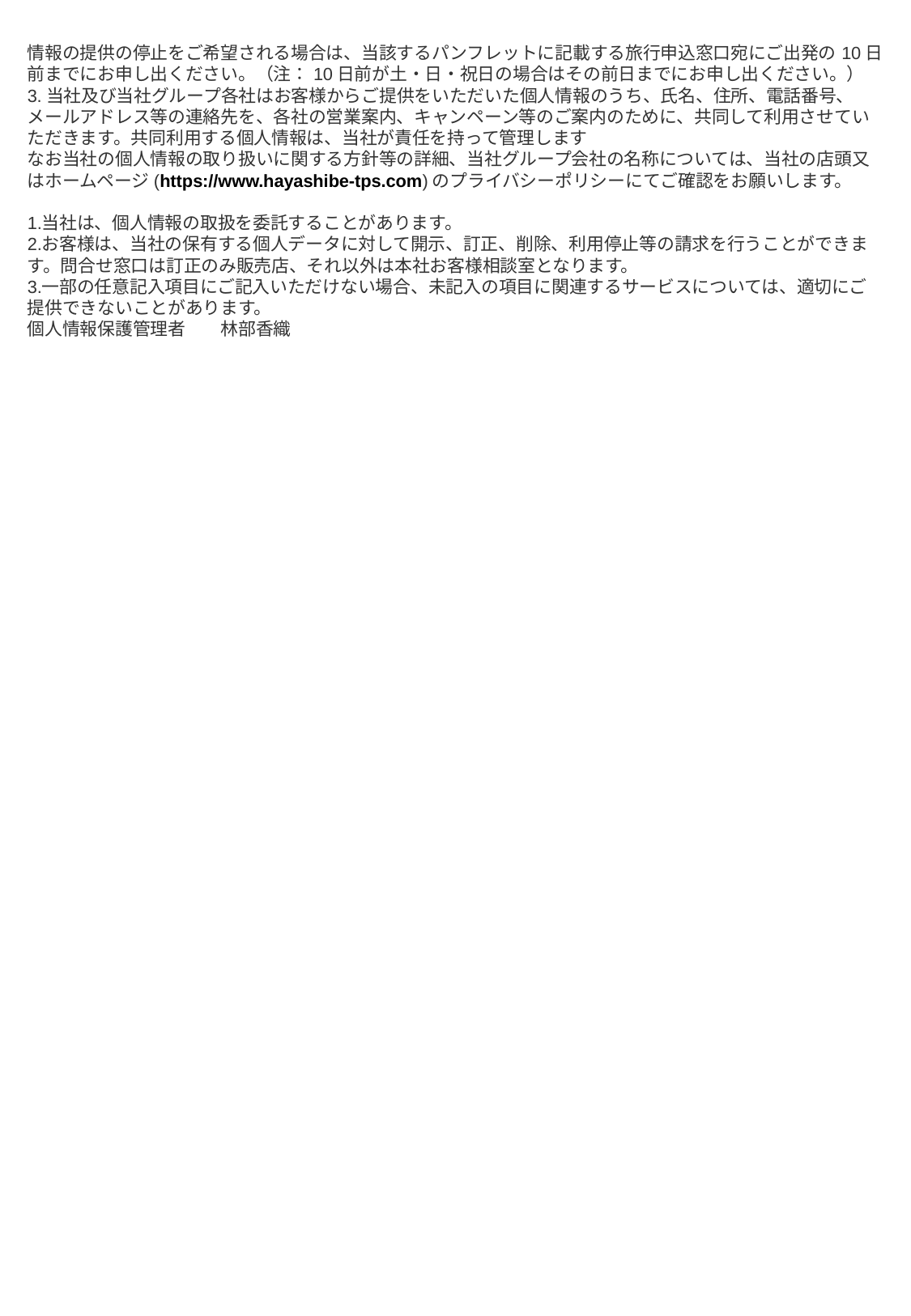

情報の提供の停止をご希望される場合は、当該するパンフレットに記載する旅行申込窓口宛にご出発の10日前までにお申し出ください。（注：10日前が土・日・祝日の場合はその前日までにお申し出ください。）
3.当社及び当社グループ各社はお客様からご提供をいただいた個人情報のうち、氏名、住所、電話番号、メールアドレス等の連絡先を、各社の営業案内、キャンペーン等のご案内のために、共同して利用させていただきます。共同利用する個人情報は、当社が責任を持って管理します
なお当社の個人情報の取り扱いに関する方針等の詳細、当社グループ会社の名称については、当社の店頭又はホームページ(https://www.hayashibe-tps.com)のプライバシーポリシーにてご確認をお願いします。

当社は、個人情報の取扱を委託することがあります。
お客様は、当社の保有する個人データに対して開示、訂正、削除、利用停止等の請求を行うことができます。問合せ窓口は訂正のみ販売店、それ以外は本社お客様相談室となります。
一部の任意記入項目にご記入いただけない場合、未記入の項目に関連するサービスについては、適切にご提供できないことがあります。
個人情報保護管理者　　林部香織